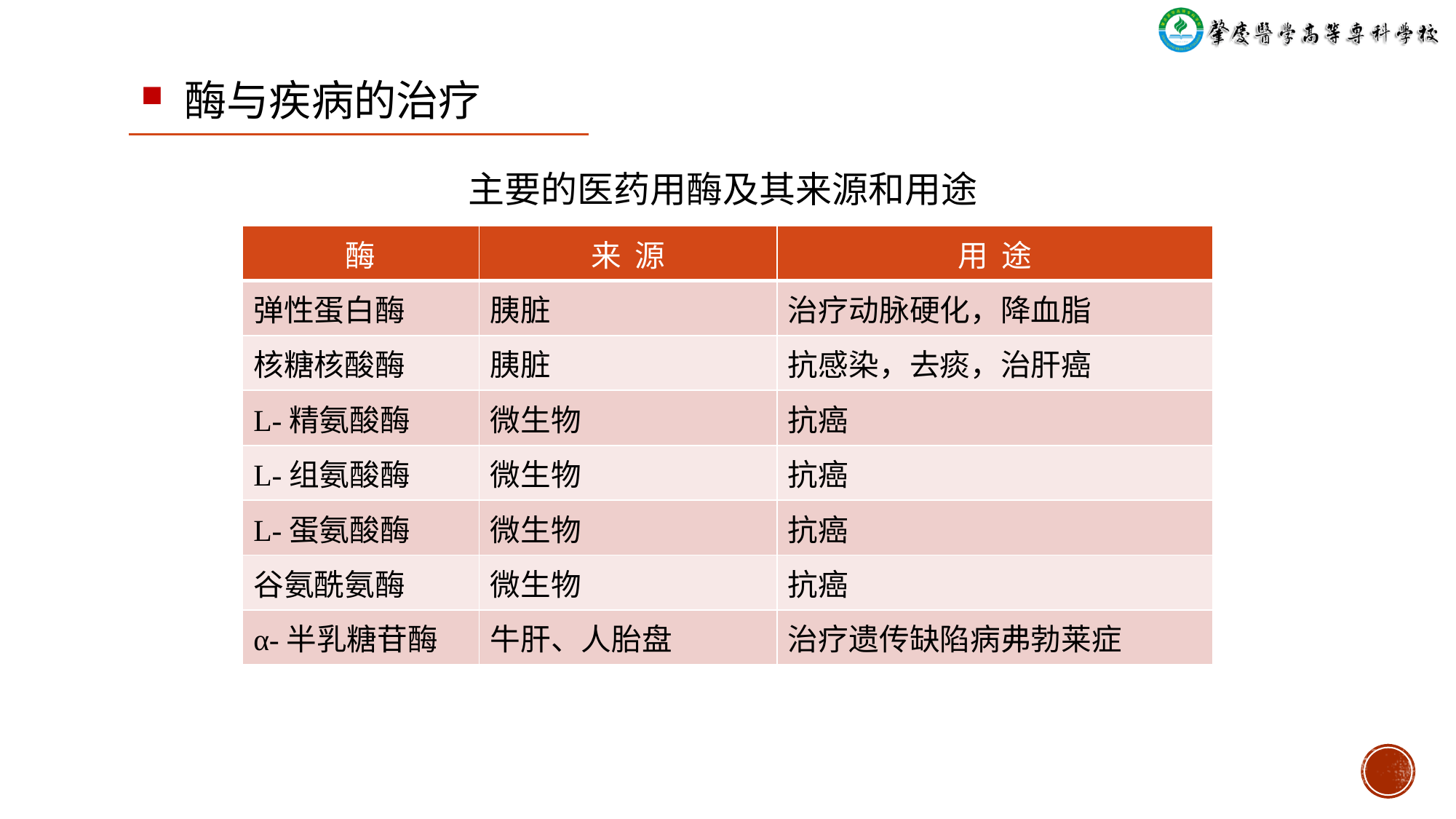

酶与疾病的治疗
主要的医药用酶及其来源和用途
| 酶 | 来  源 | 用  途 |
| --- | --- | --- |
| 弹性蛋白酶 | 胰脏 | 治疗动脉硬化，降血脂 |
| 核糖核酸酶 | 胰脏 | 抗感染，去痰，治肝癌 |
| L-精氨酸酶 | 微生物 | 抗癌 |
| L-组氨酸酶 | 微生物 | 抗癌 |
| L-蛋氨酸酶 | 微生物 | 抗癌 |
| 谷氨酰氨酶 | 微生物 | 抗癌 |
| α-半乳糖苷酶 | 牛肝、人胎盘 | 治疗遗传缺陷病弗勃莱症 |